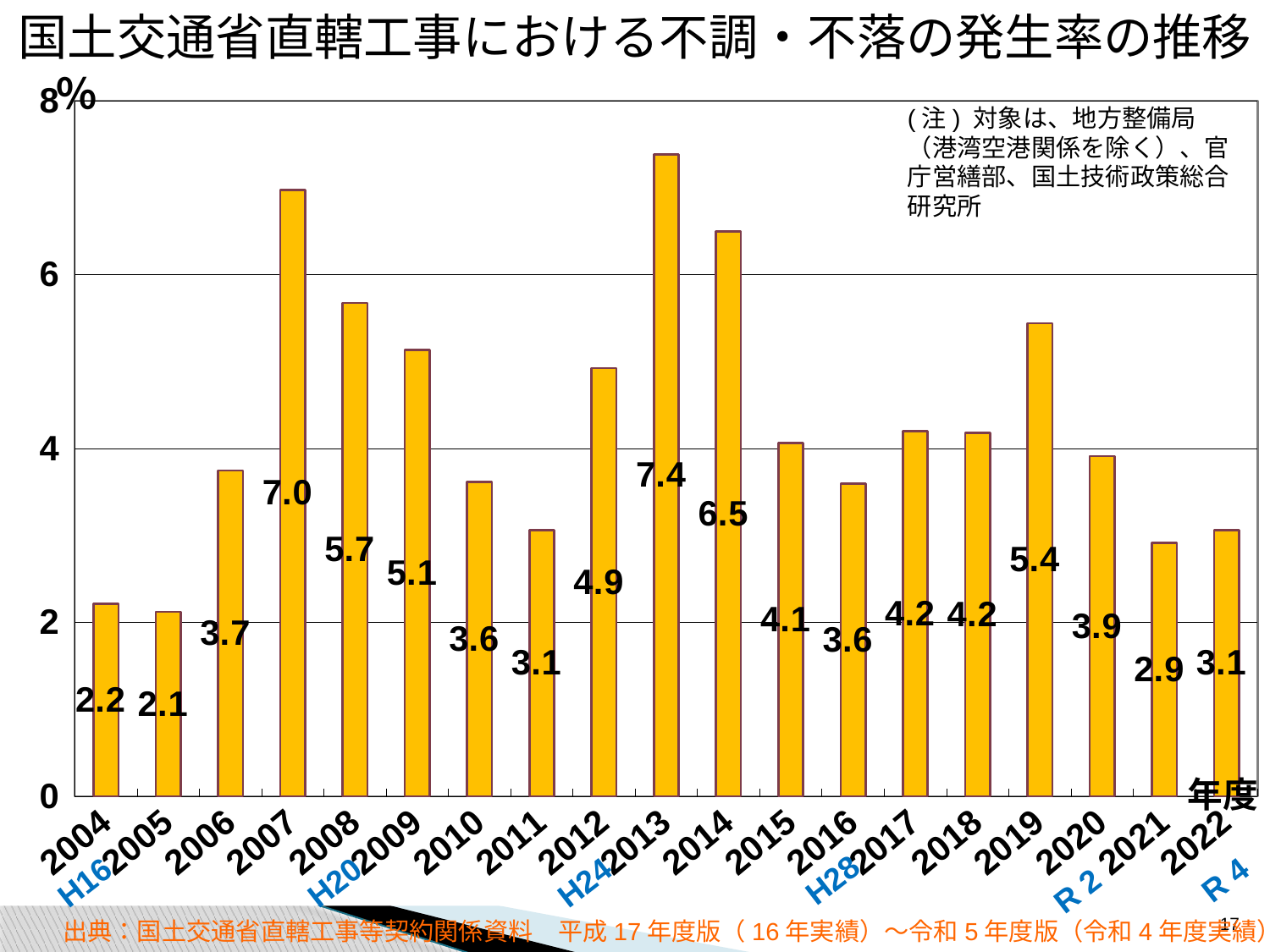

国土交通省直轄工事における不調・不落の発生率の推移

### Chart

| Category | 率 |
|---|---|
| 2004 | 2.2142121524201848 |
| 2005 | 2.122792570226004 |
| 2006 | 3.7482774460266604 |
| 2007 | 6.9732091962759295 |
| 2008 | 5.6759348034515655 |
| 2009 | 5.13380148035681 |
| 2010 | 3.616894705532421 |
| 2011 | 3.0614576193739977 |
| 2012 | 4.9259944495837145 |
| 2013 | 7.385249117300902 |
| 2014 | 6.4958828911253415 |
| 2015 | 4.0668441289559265 |
| 2016 | 3.5958470498860473 |
| 2017 | 4.2033800375559665 |
| 2018 | 4.1809254575211945 |
| 2019 | 5.440313111545988 |
| 2020 | 3.9136653231049032 |
| 2021 | 2.913049874944808 |
| 2022 | 3.0628869338546525 |
％
(注) 対象は、地方整備局（港湾空港関係を除く）、官庁営繕部、国土技術政策総合研究所
年度
H28
R 4
H16
H20
H24
R 2
17
出典：国土交通省直轄工事等契約関係資料　平成17年度版（16年実績）～令和5年度版（令和4年度実績）